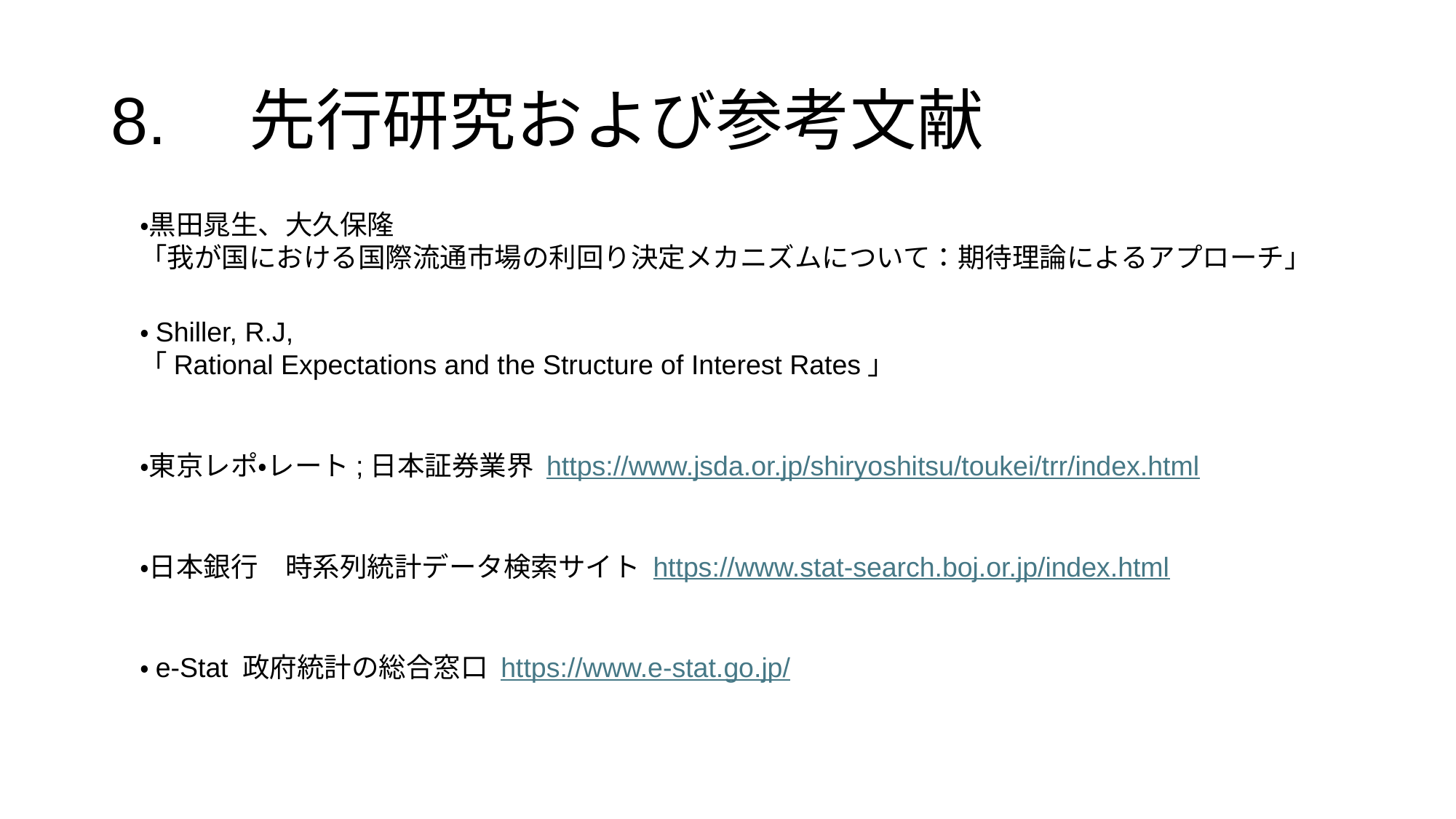

# 8.　先行研究および参考文献
・黒田晁生、大久保隆
「我が国における国際流通市場の利回り決定メカニズムについて：期待理論によるアプローチ」
・Shiller, R.J,
「Rational Expectations and the Structure of Interest Rates」
・東京レポ・レート;日本証券業界 https://www.jsda.or.jp/shiryoshitsu/toukei/trr/index.html
・日本銀行　時系列統計データ検索サイト https://www.stat-search.boj.or.jp/index.html
・e-Stat 政府統計の総合窓口 https://www.e-stat.go.jp/